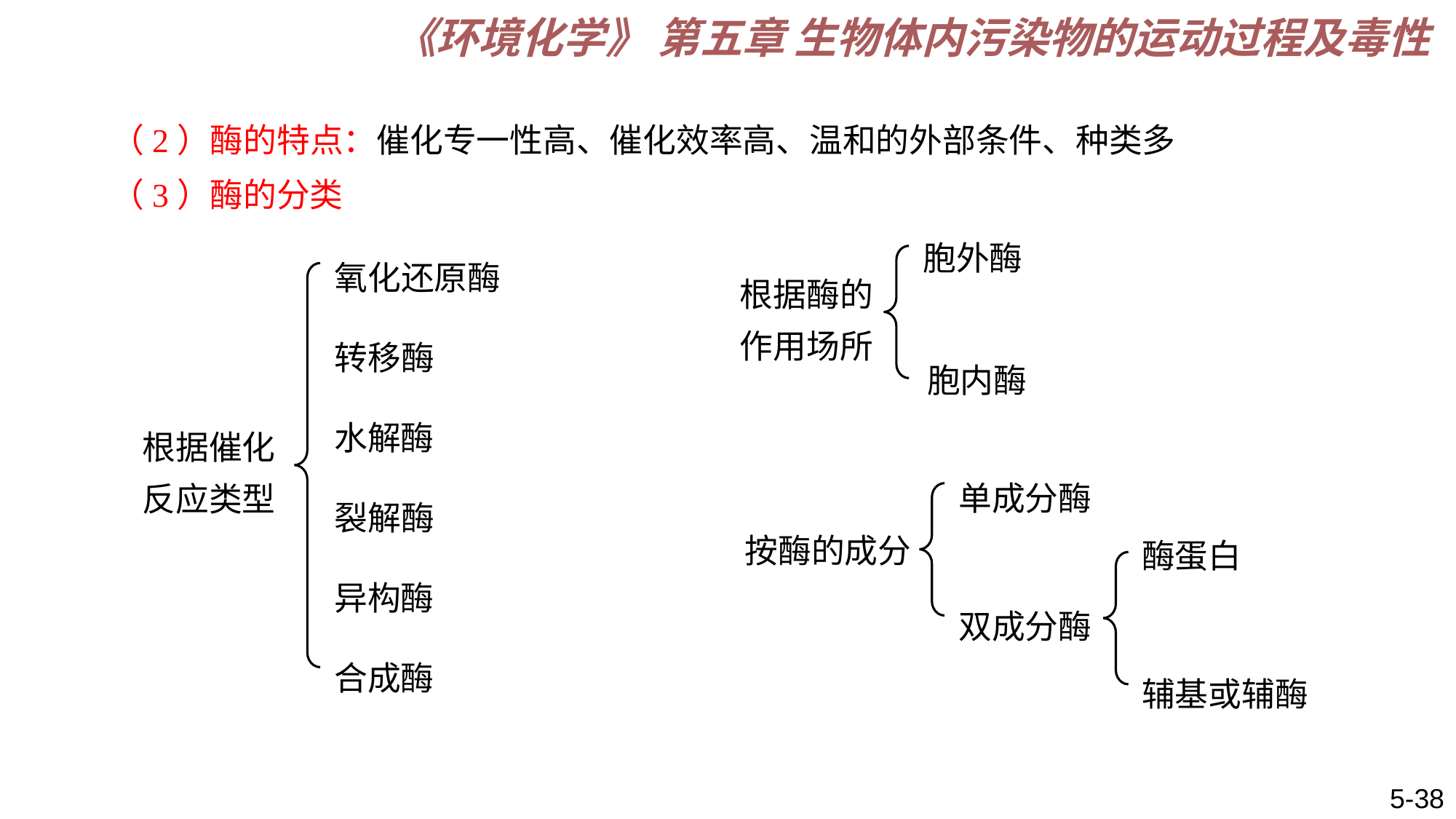

《环境化学》 第五章 生物体内污染物的运动过程及毒性
（2）酶的特点：催化专一性高、催化效率高、温和的外部条件、种类多

（3）酶的分类

氧化还原酶
转移酶
水解酶
裂解酶
异构酶
合成酶
胞外酶

根据酶的
作用场所

胞内酶
根据催化
反应类型
单成分酶

酶蛋白
按酶的成分

双成分酶
辅基或辅酶
5-38